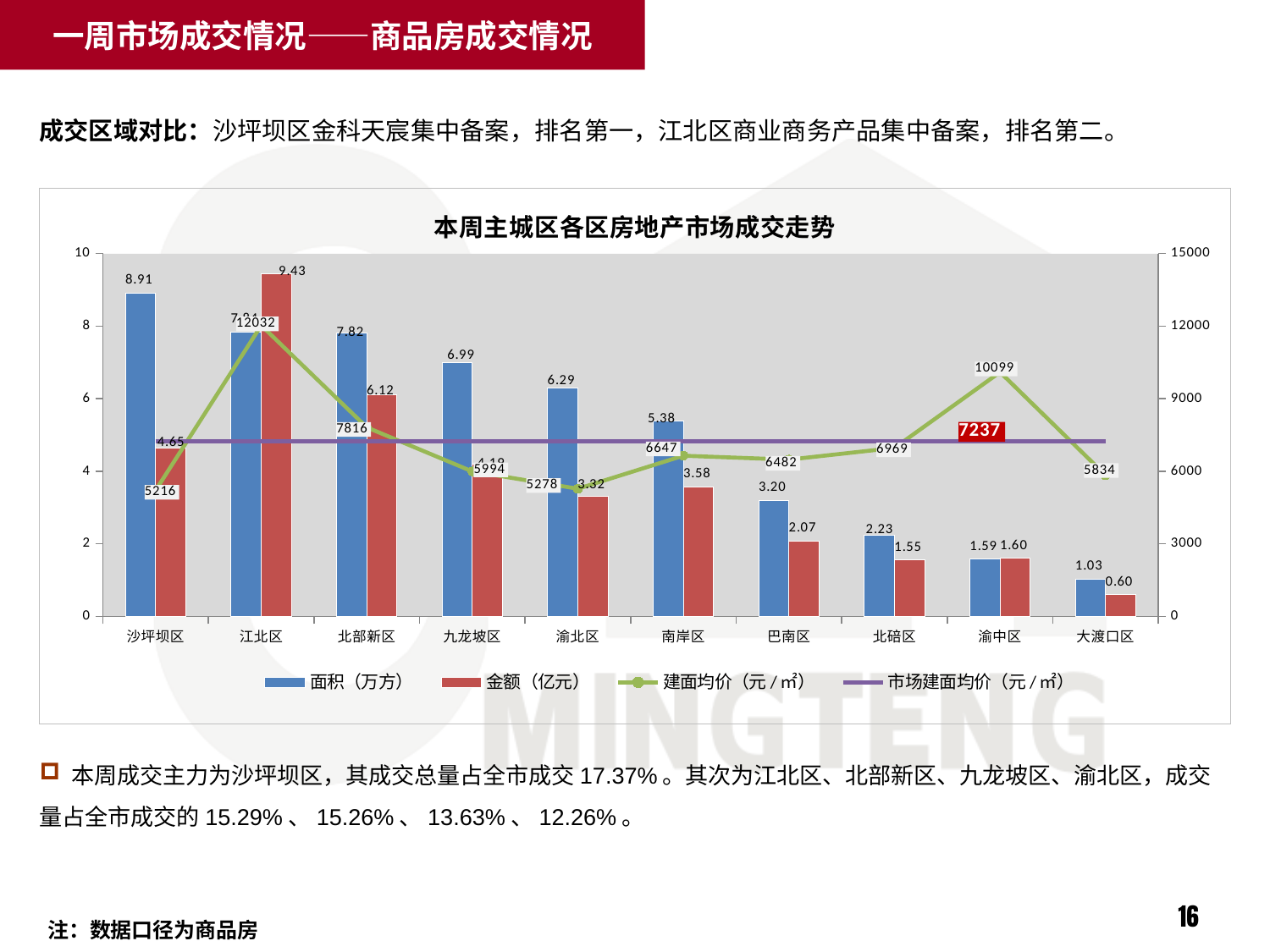

一周市场成交情况——商品房成交情况
成交区域对比：沙坪坝区金科天宸集中备案，排名第一，江北区商业商务产品集中备案，排名第二。

### Chart

| Category | 面积（万方） | 金额（亿元） | 建面均价（元/㎡） | 市场建面均价（元/㎡） |
|---|---|---|---|---|
| 沙坪坝区 | 8.909728000000001 | 4.646911999999997 | 5215.5486677034405 | 7237.0 |
| 江北区 | 7.840942 | 9.434581000000001 | 12032.458599999838 | 7237.0 |
| 北部新区 | 7.824136999999992 | 6.115647 | 7816.385372597643 | 7237.0 |
| 九龙坡区 | 6.990899000000002 | 4.190122999999996 | 5993.682643677164 | 7237.0 |
| 渝北区 | 6.285328000000003 | 3.317273999999998 | 5277.805708787193 | 7237.0 |
| 南岸区 | 5.382858999999996 | 3.5777879999999995 | 6646.631464803374 | 7237.0 |
| 巴南区 | 3.1999869999999997 | 2.074212999999998 | 6481.9419578892 | 7237.0 |
| 北碚区 | 2.2309030000000005 | 1.554656 | 6968.7297027257555 | 7237.0 |
| 渝中区 | 1.5856409999999999 | 1.6013629999999999 | 10099.15233019327 | 7237.0 |
| 大渡口区 | 1.0308439999999999 | 0.6013880000000001 | 5833.938015839443 | 7237.0 |
 本周成交主力为沙坪坝区，其成交总量占全市成交17.37%。其次为江北区、北部新区、九龙坡区、渝北区，成交量占全市成交的15.29%、15.26%、13.63%、12.26%。
16
注：数据口径为商品房